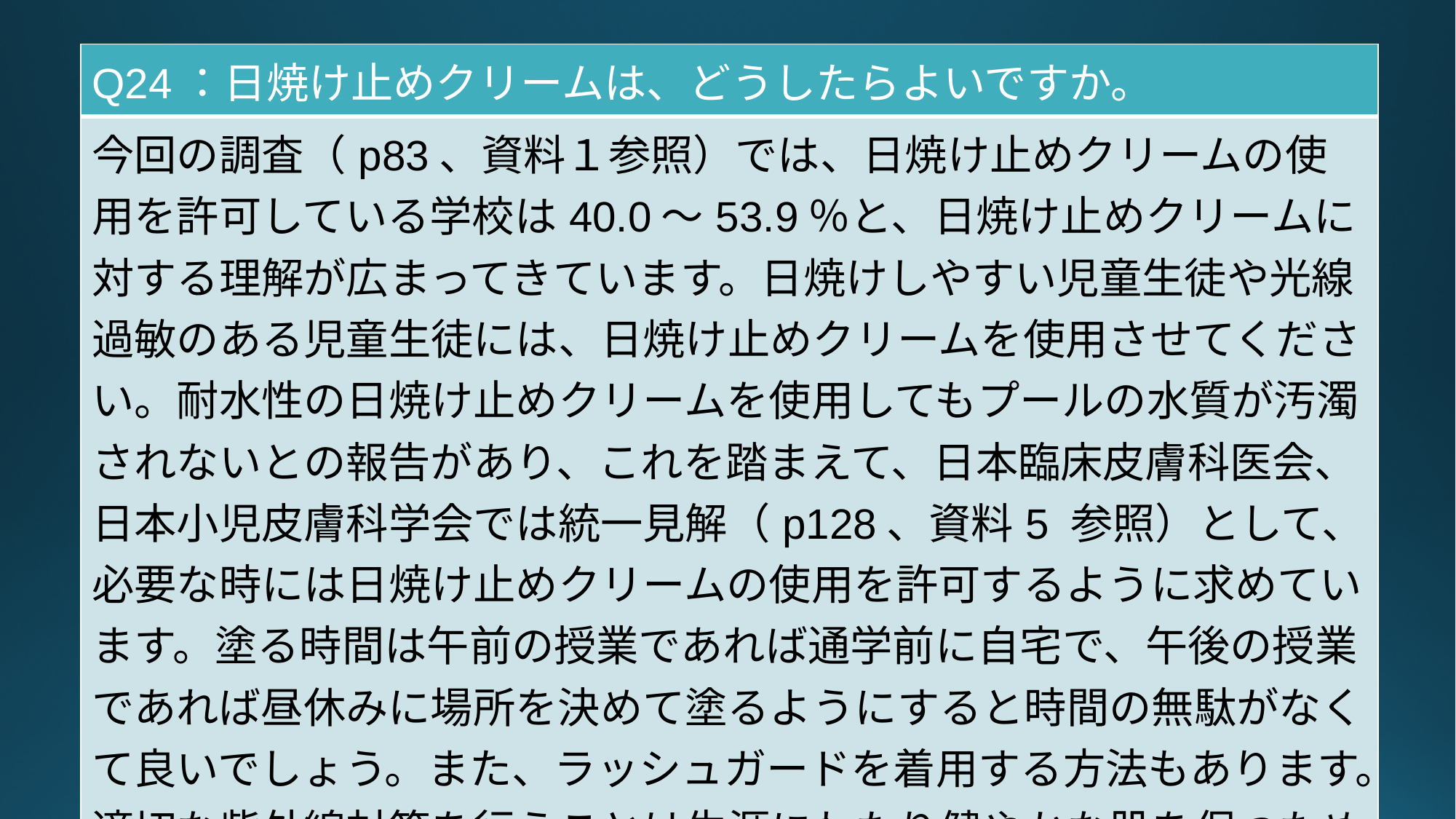

| Q24：日焼け止めクリームは、どうしたらよいですか。 |
| --- |
| 今回の調査（p83、資料１参照）では、日焼け止めクリームの使用を許可している学校は40.0～53.9％と、日焼け止めクリームに対する理解が広まってきています。日焼けしやすい児童生徒や光線過敏のある児童生徒には、日焼け止めクリームを使用させてください。耐水性の日焼け止めクリームを使用してもプールの水質が汚濁されないとの報告があり、これを踏まえて、日本臨床皮膚科医会、日本小児皮膚科学会では統一見解（p128、資料5 参照）として、必要な時には日焼け止めクリームの使用を許可するように求めています。塗る時間は午前の授業であれば通学前に自宅で、午後の授業であれば昼休みに場所を決めて塗るようにすると時間の無駄がなくて良いでしょう。また、ラッシュガードを着用する方法もあります。適切な紫外線対策を行うことは生涯にわたり健やかな肌を保つために大切な生活習慣の一つです。 |